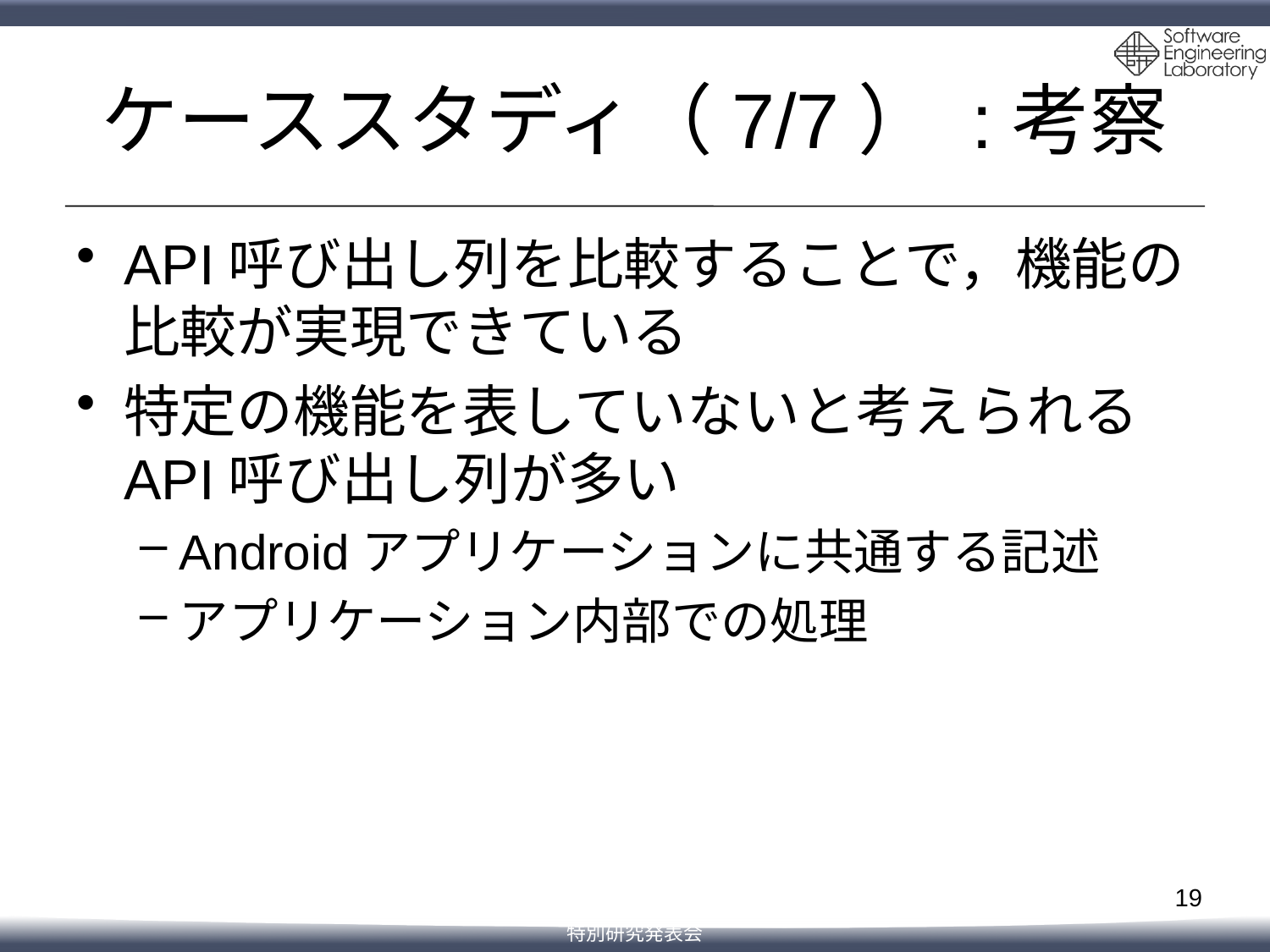

# ケーススタディ（7/7） :考察
API呼び出し列を比較することで，機能の比較が実現できている
特定の機能を表していないと考えられるAPI呼び出し列が多い
Androidアプリケーションに共通する記述
アプリケーション内部での処理
19
特別研究発表会